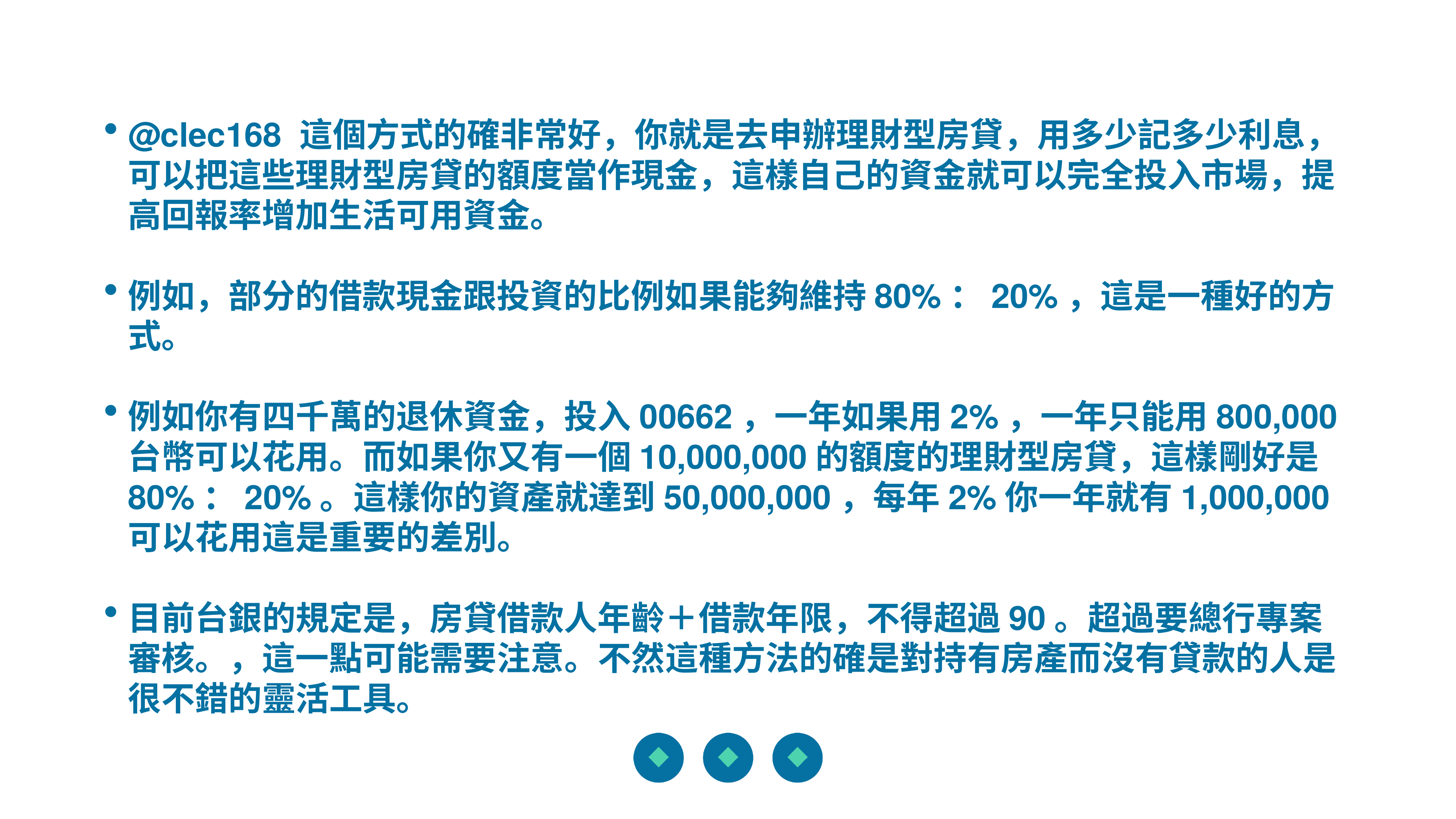

@clec168 這個方式的確非常好，你就是去申辦理財型房貸，用多少記多少利息，可以把這些理財型房貸的額度當作現金，這樣自己的資金就可以完全投入市場，提高回報率增加生活可用資金。

例如，部分的借款現金跟投資的比例如果能夠維持80%：20%，這是一種好的方式。

例如你有四千萬的退休資金，投入00662，一年如果用2%，一年只能用800,000台幣可以花用。而如果你又有一個10,000,000的額度的理財型房貸，這樣剛好是80%：20%。這樣你的資產就達到50,000,000，每年2%你一年就有1,000,000可以花用這是重要的差別。

目前台銀的規定是，房貸借款人年齡＋借款年限，不得超過90。超過要總行專案審核。，這一點可能需要注意。不然這種方法的確是對持有房產而沒有貸款的人是很不錯的靈活工具。